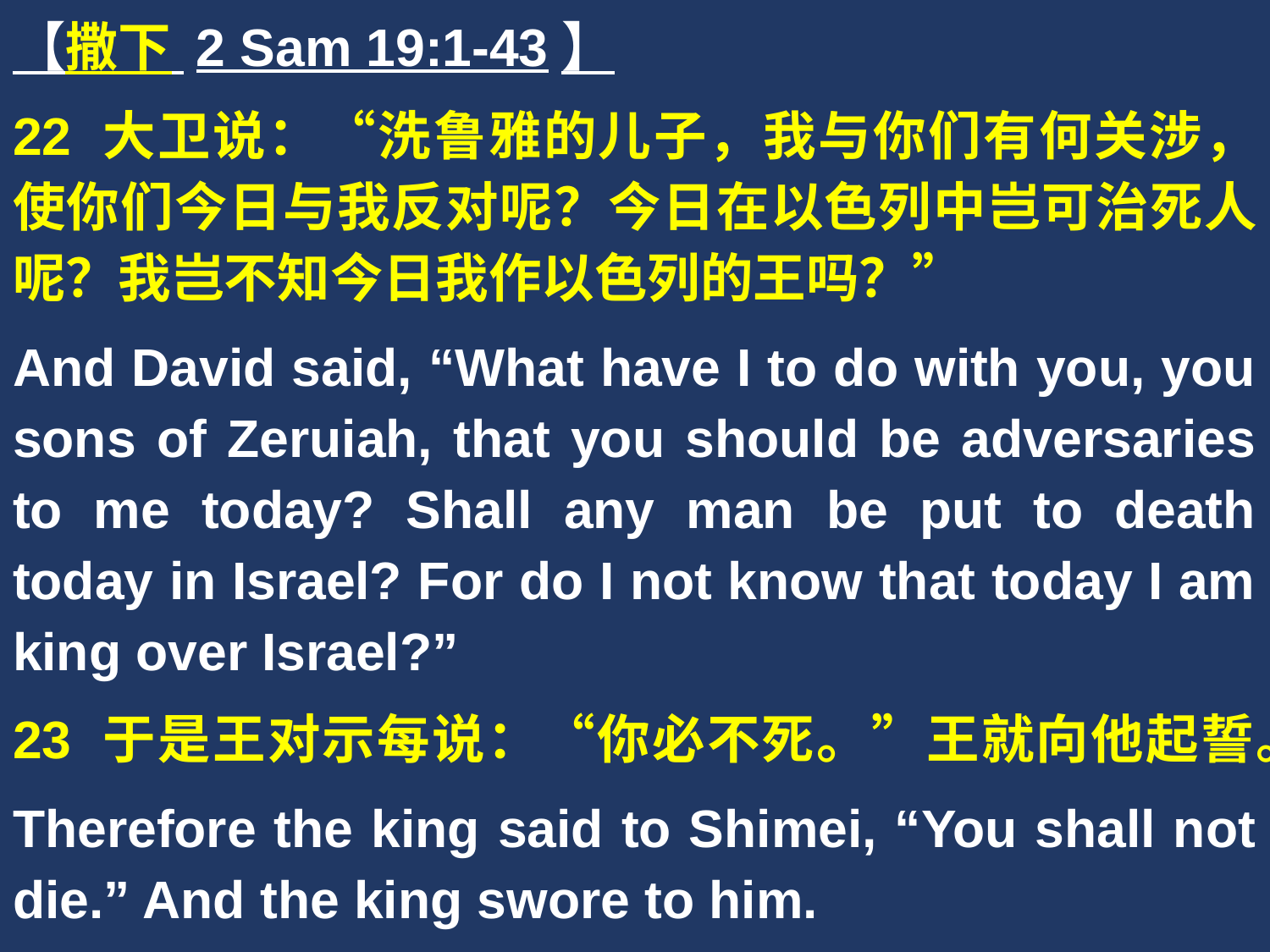

【撒下 2 Sam 19:1-43】
22 大卫说：“洗鲁雅的儿子，我与你们有何关涉，使你们今日与我反对呢？今日在以色列中岂可治死人呢？我岂不知今日我作以色列的王吗？”
And David said, “What have I to do with you, you sons of Zeruiah, that you should be adversaries to me today? Shall any man be put to death today in Israel? For do I not know that today I am king over Israel?”
23 于是王对示每说：“你必不死。”王就向他起誓。
Therefore the king said to Shimei, “You shall not die.” And the king swore to him.